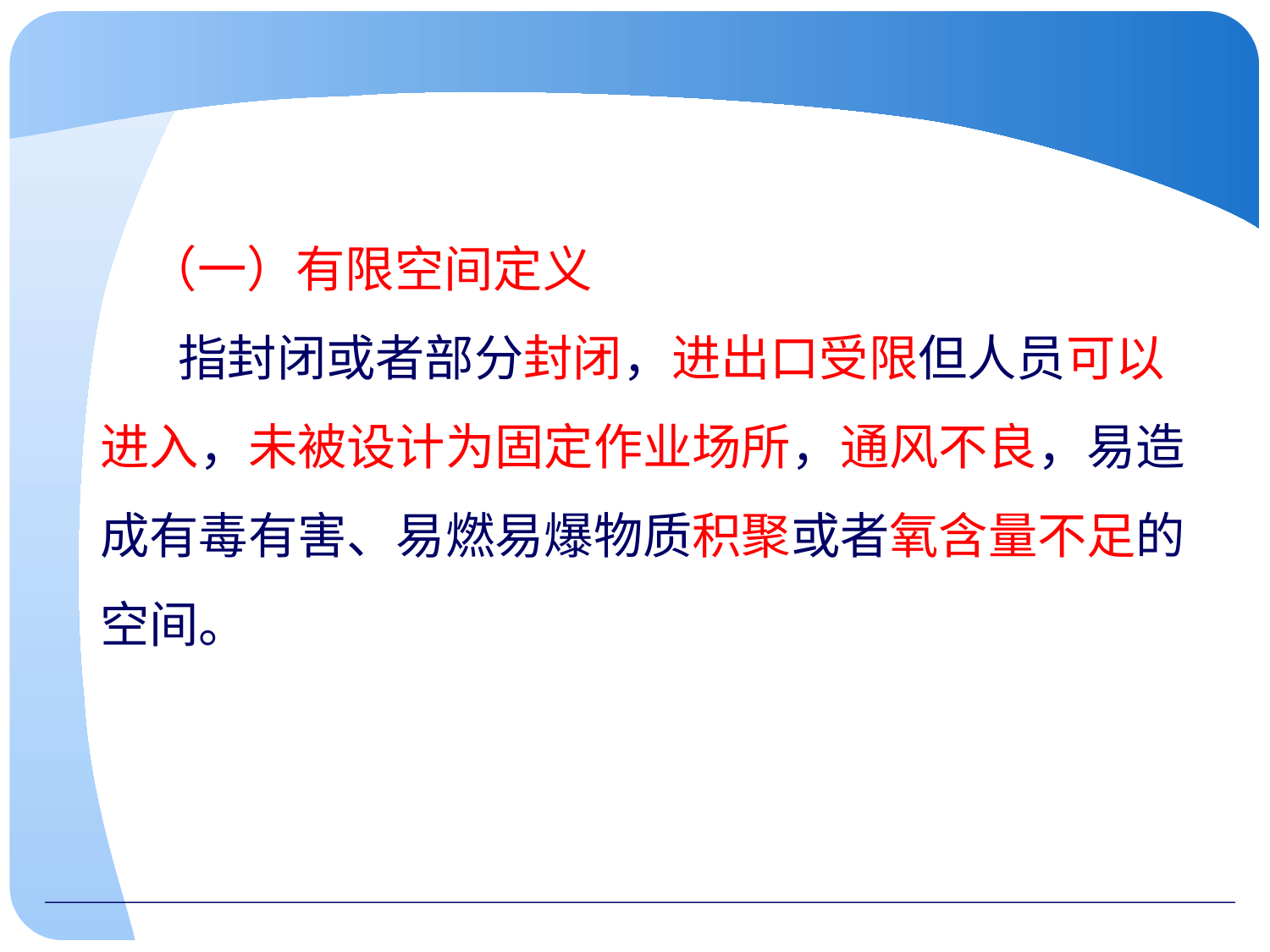

（一）有限空间定义
      指封闭或者部分封闭，进出口受限但人员可以进入，未被设计为固定作业场所，通风不良，易造成有毒有害、易燃易爆物质积聚或者氧含量不足的空间。